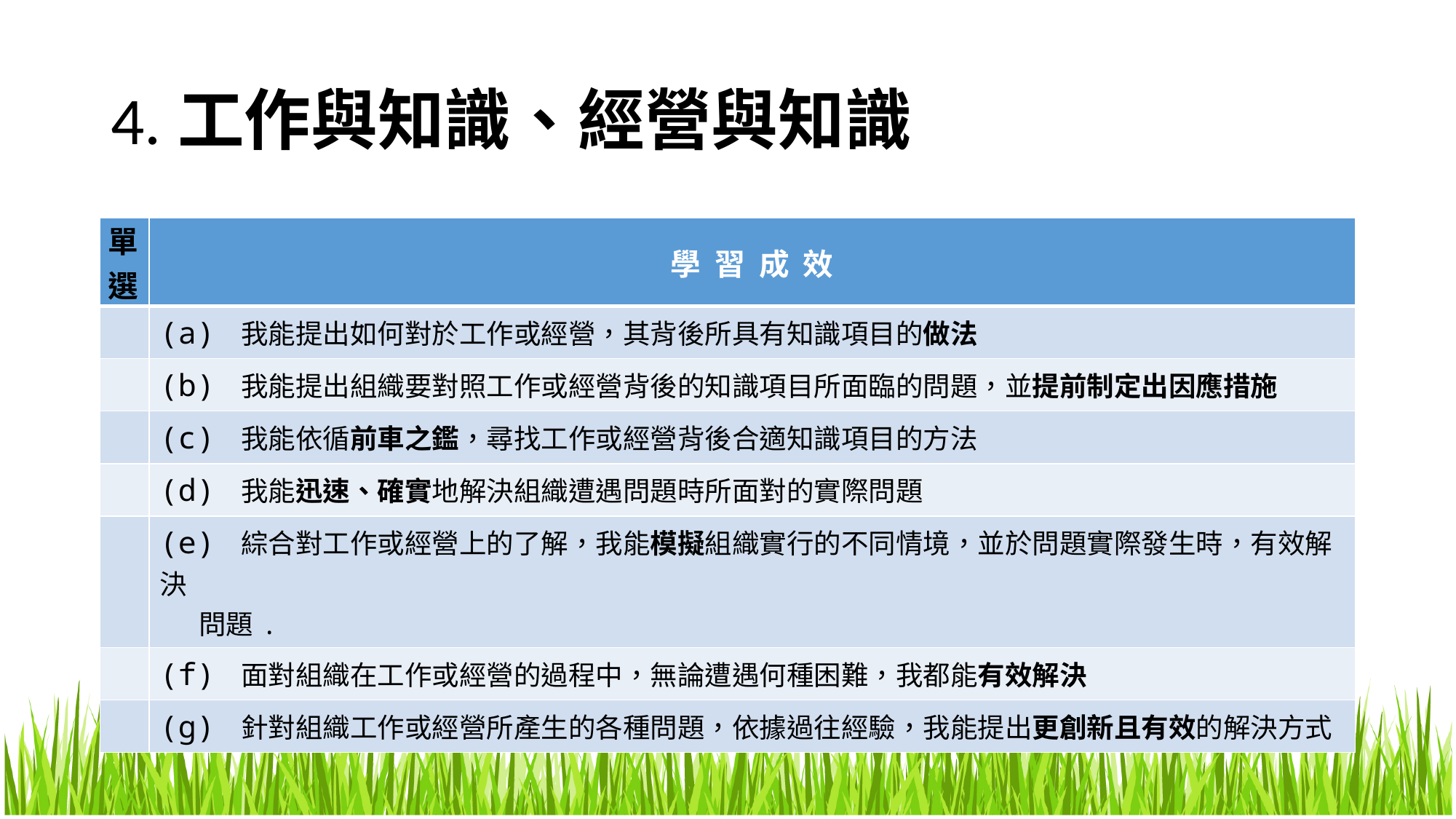

# 4.工作與知識、經營與知識
| 單選 | 學 習 成 效 |
| --- | --- |
|  | (a) 我能提出如何對於工作或經營，其背後所具有知識項目的做法 |
|  | (b) 我能提出組織要對照工作或經營背後的知識項目所面臨的問題，並提前制定出因應措施 |
|  | (c) 我能依循前車之鑑，尋找工作或經營背後合適知識項目的方法 |
|  | (d) 我能迅速、確實地解決組織遭遇問題時所面對的實際問題 |
|  | (e) 綜合對工作或經營上的了解，我能模擬組織實行的不同情境，並於問題實際發生時，有效解決 問題. |
|  | (f) 面對組織在工作或經營的過程中，無論遭遇何種困難，我都能有效解決 |
|  | (g) 針對組織工作或經營所產生的各種問題，依據過往經驗，我能提出更創新且有效的解決方式 |